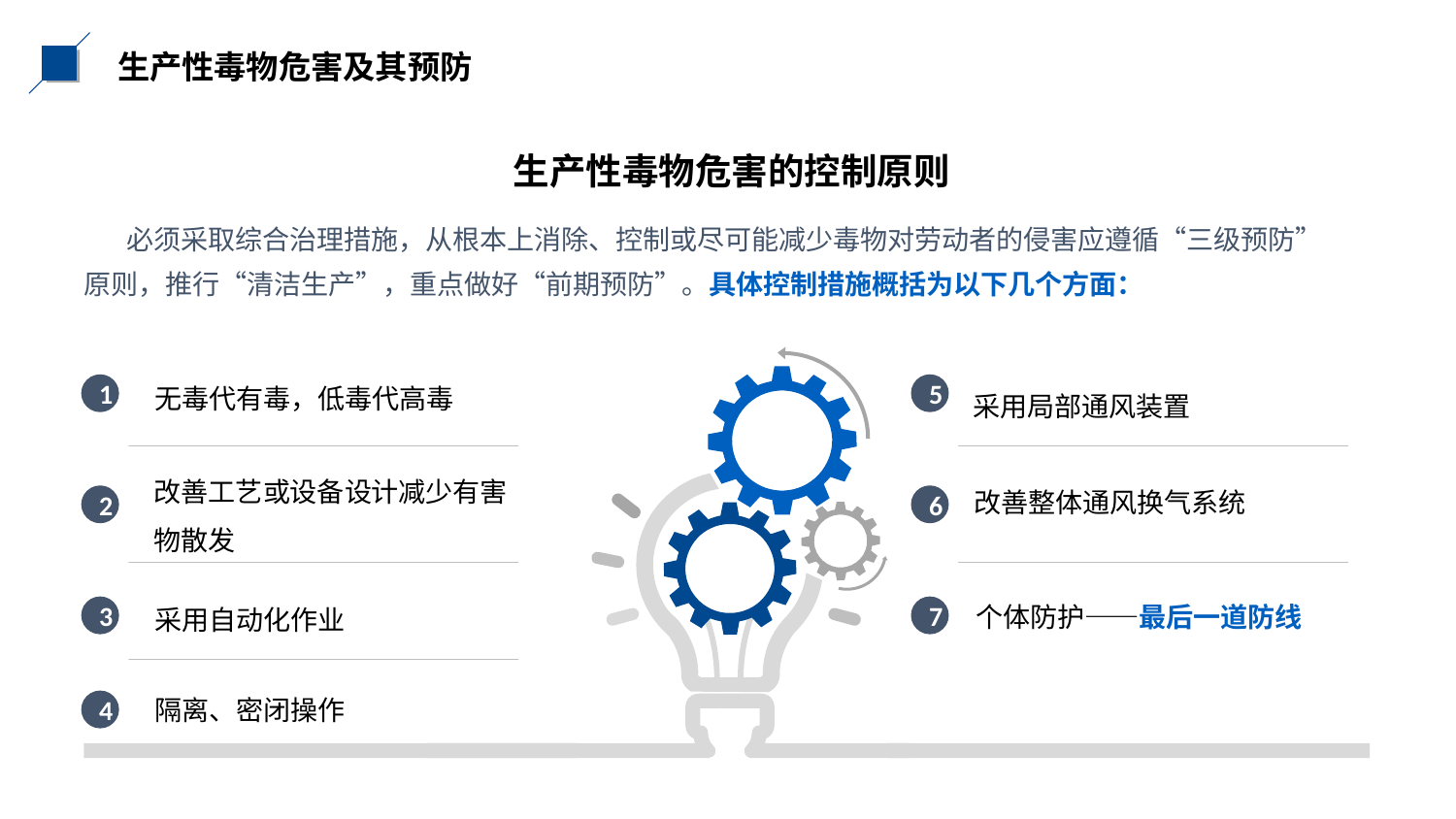

生产性毒物危害及其预防
生产性毒物危害的控制原则
      必须采取综合治理措施，从根本上消除、控制或尽可能减少毒物对劳动者的侵害应遵循“三级预防”原则，推行“清洁生产”，重点做好“前期预防”。具体控制措施概括为以下几个方面：

采用局部通风装置
1
无毒代有毒，低毒代高毒
5
6
7
改善工艺或设备设计减少有害物散发
改善整体通风换气系统
2
个体防护——最后一道防线
采用自动化作业
3
隔离、密闭操作
4